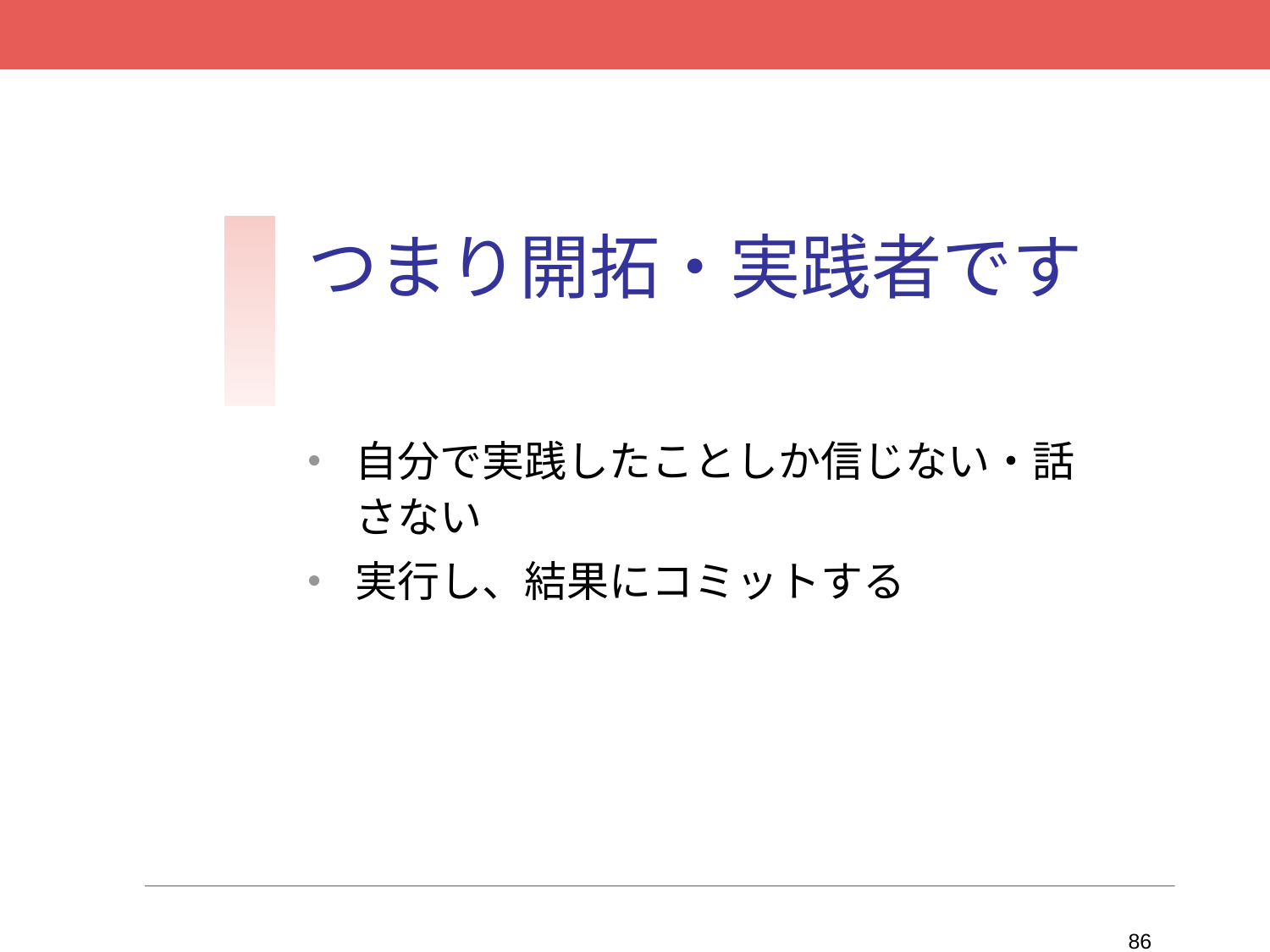

# つまり開拓・実践者です
自分で実践したことしか信じない・話さない
実行し、結果にコミットする